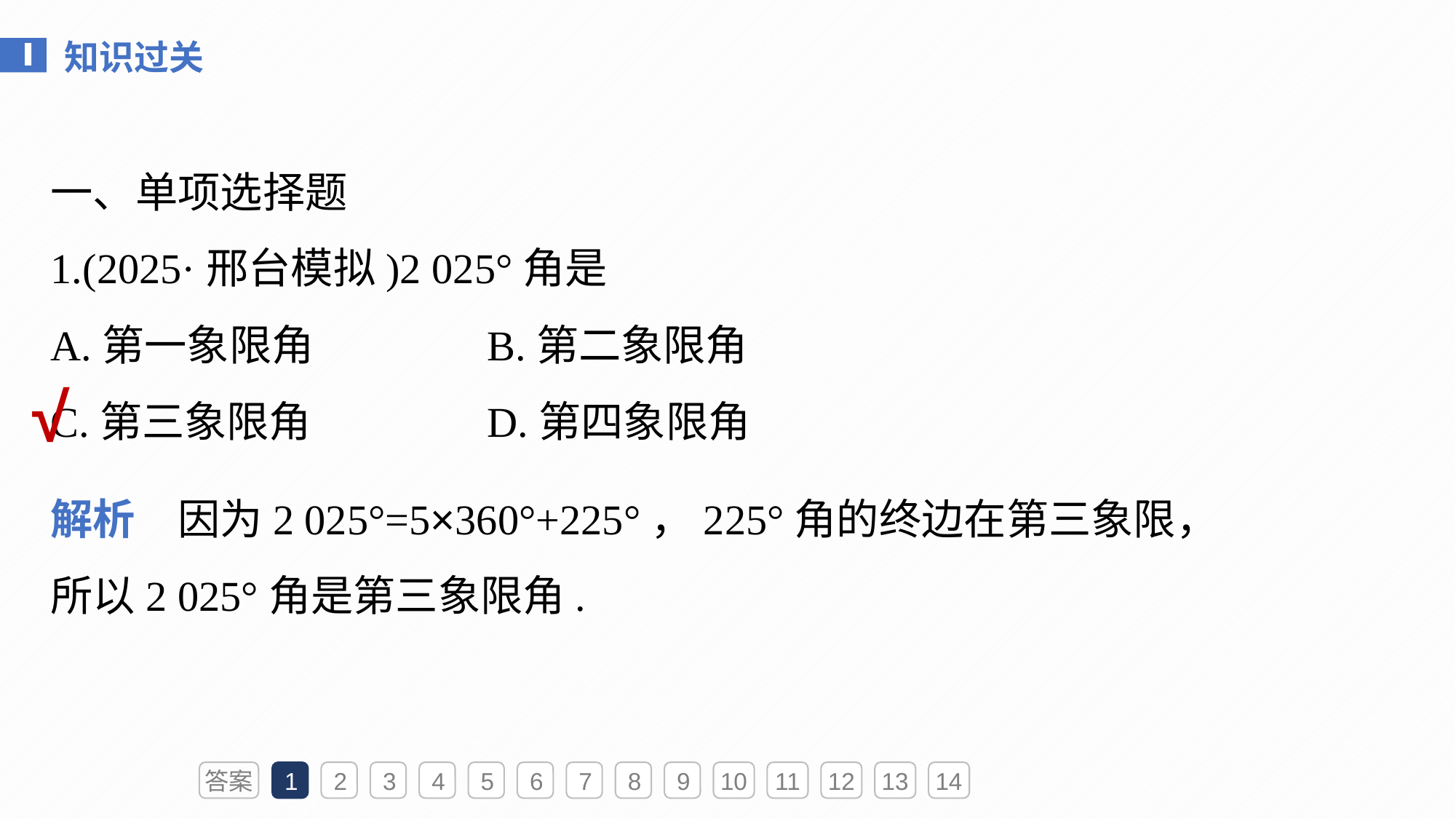

知识过关

一、单项选择题
1.(2025·邢台模拟)2 025°角是
A.第一象限角		B.第二象限角
C.第三象限角		D.第四象限角
√
解析　因为2 025°=5×360°+225°，225°角的终边在第三象限，
所以2 025°角是第三象限角.
答案
1
2
3
4
5
6
7
8
9
10
11
12
13
14